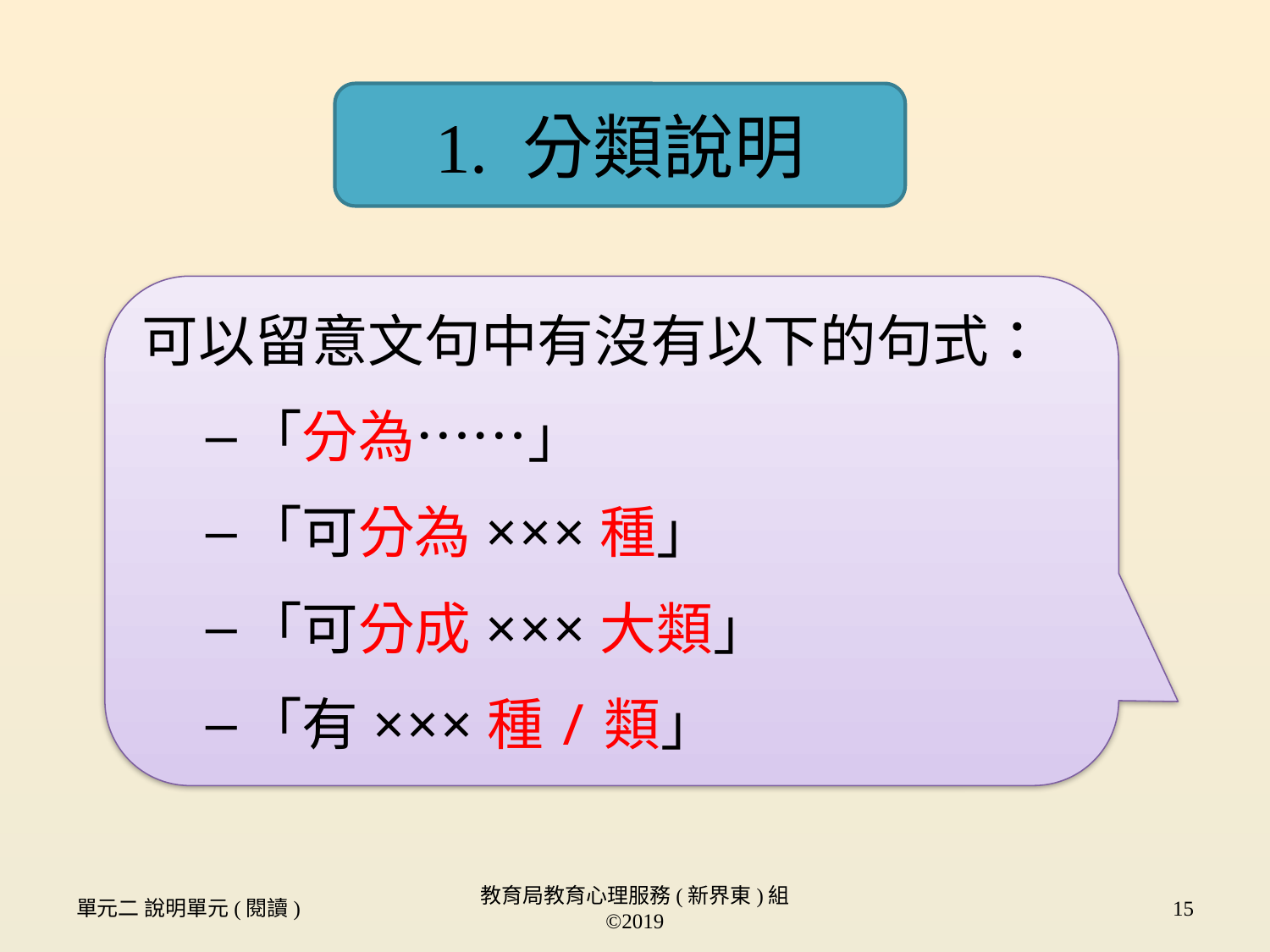

1. 分類說明
可以留意文句中有沒有以下的句式：
「分為……」
「可分為×××種」
「可分成×××大類」
「有×××種/類」
單元二 說明單元(閱讀)
教育局教育心理服務(新界東)組 ©2019
15